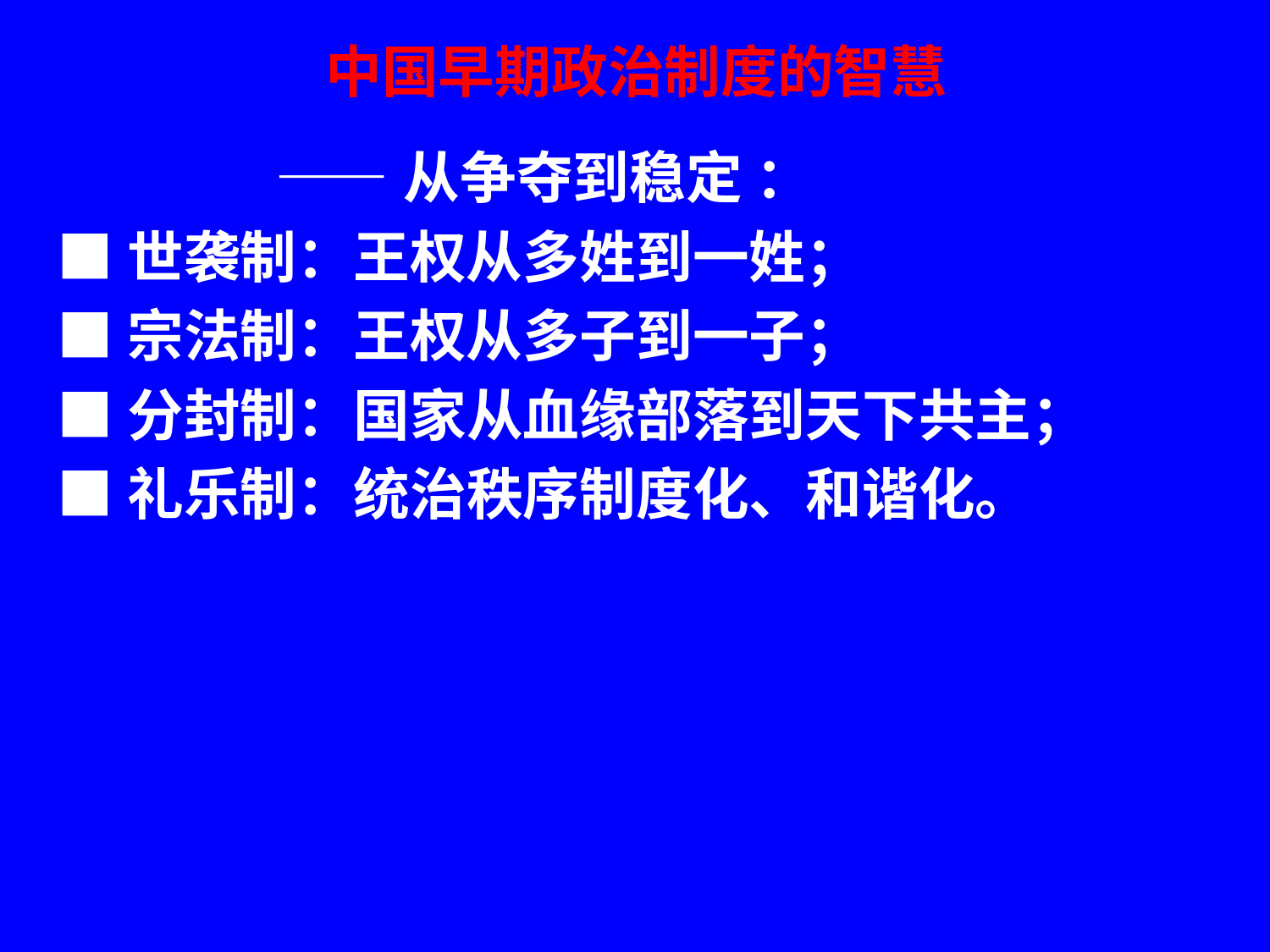

# 中国早期政治制度的智慧
                    ——从争夺到稳定 ：
   ■世袭制：王权从多姓到一姓；
   ■宗法制：王权从多子到一子；
   ■分封制：国家从血缘部落到天下共主；
   ■礼乐制：统治秩序制度化、和谐化。